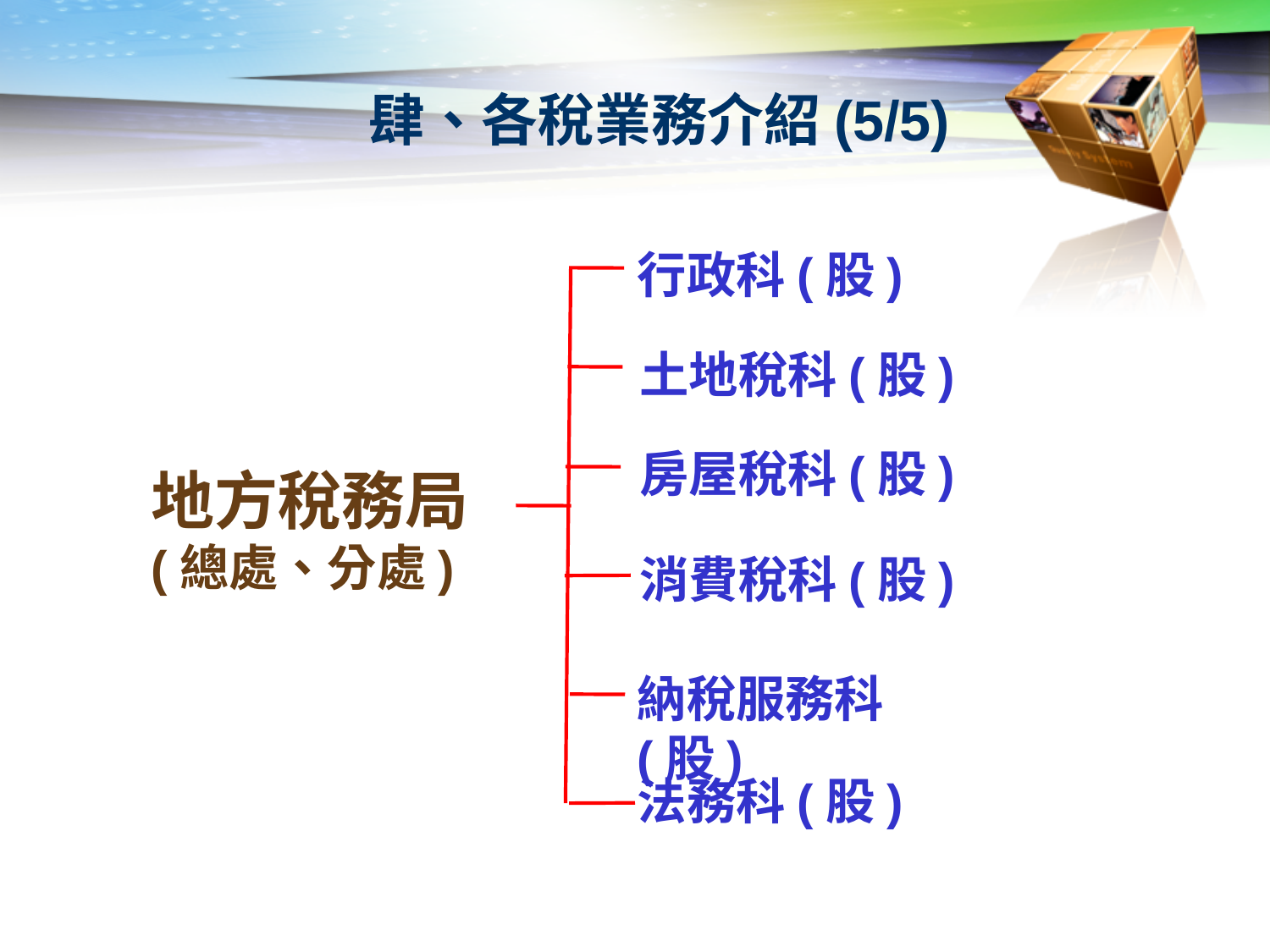

# 肆、各稅業務介紹(5/5)
行政科(股)
土地稅科(股)
房屋稅科(股)
地方稅務局
(總處、分處)
消費稅科(股)
納稅服務科(股)
法務科(股)